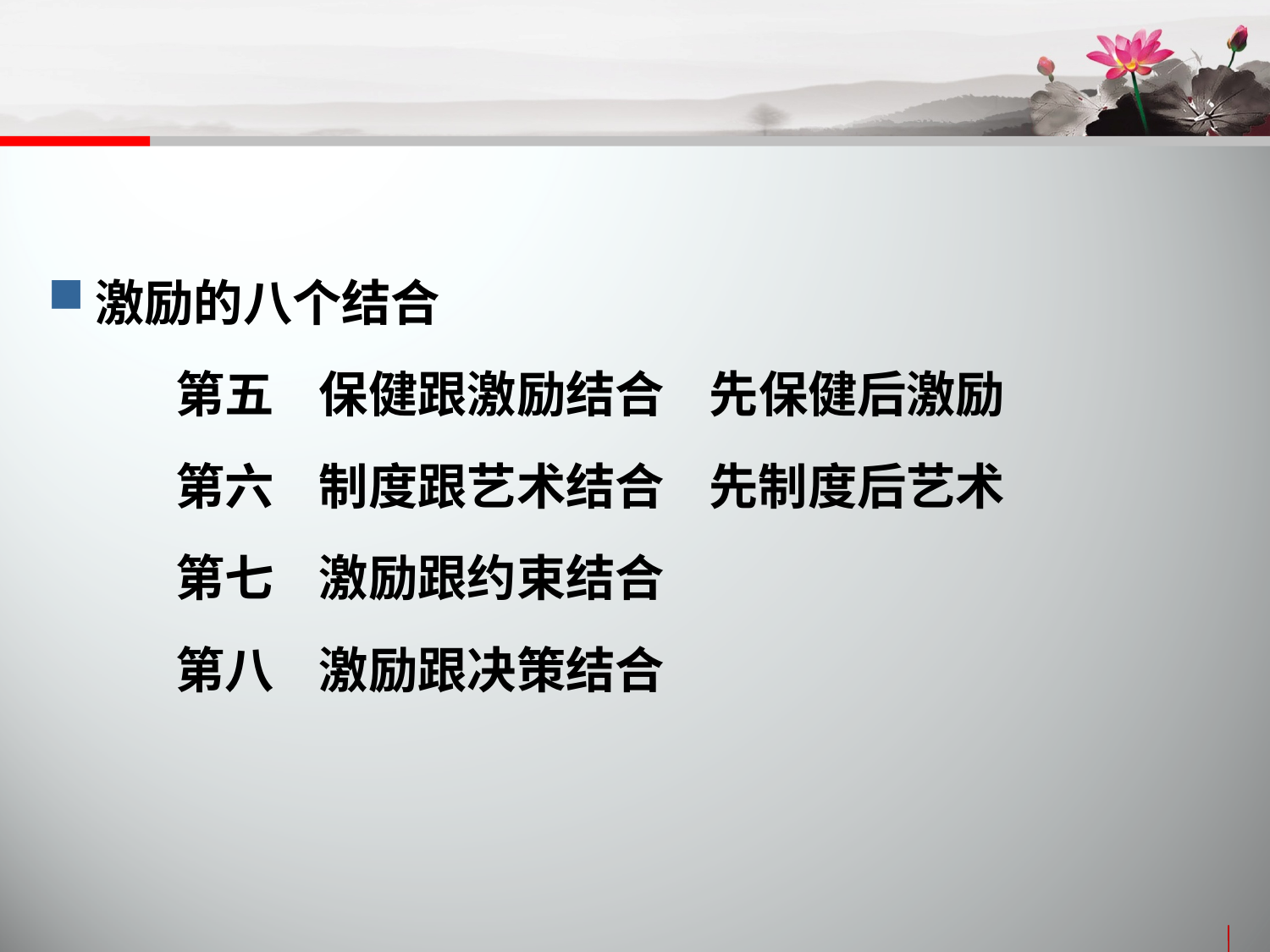

激励的八个结合
第五    保健跟激励结合    先保健后激励
第六    制度跟艺术结合    先制度后艺术
第七    激励跟约束结合
第八    激励跟决策结合